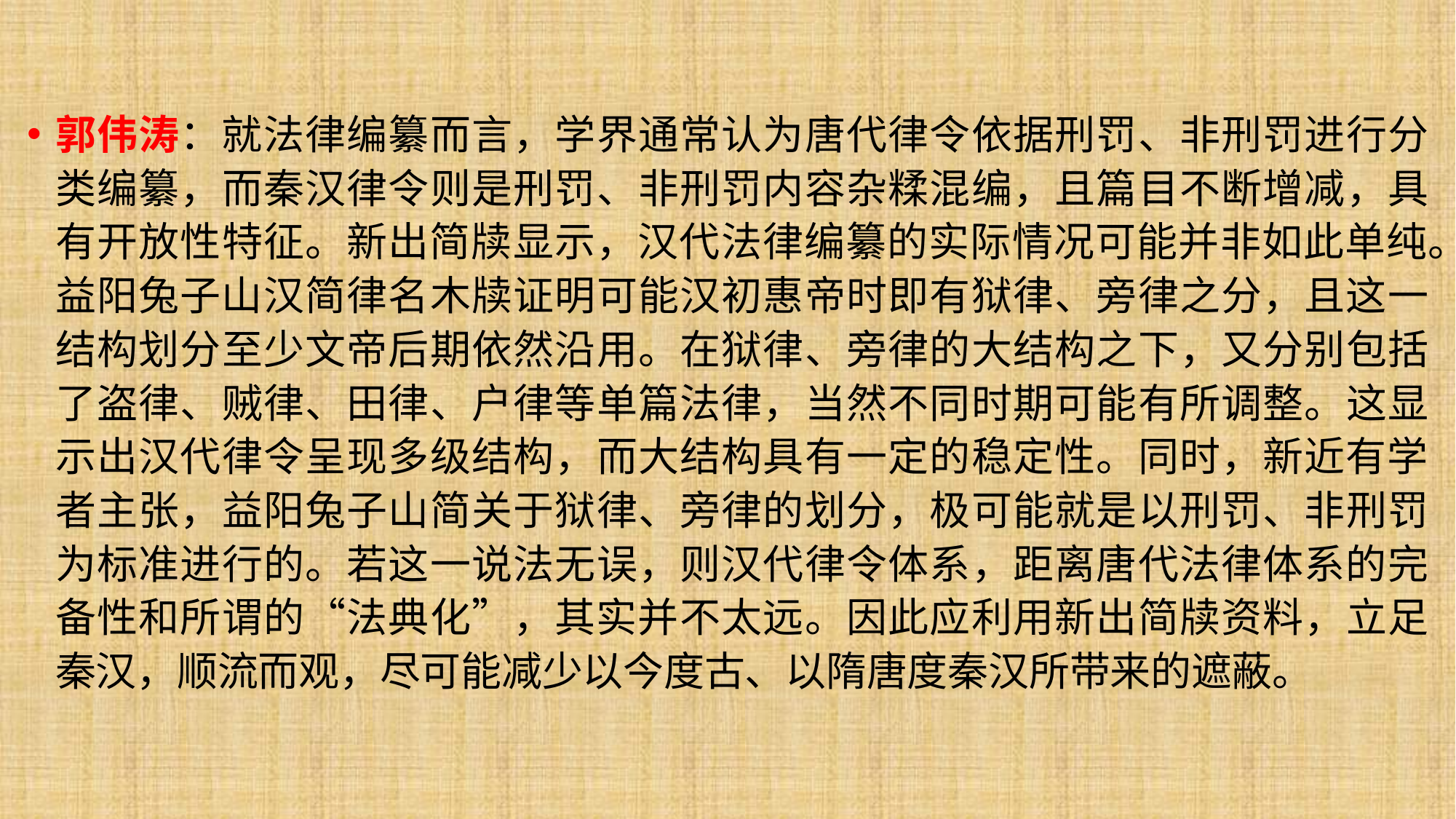

郭伟涛：就法律编纂而言，学界通常认为唐代律令依据刑罚、非刑罚进行分类编纂，而秦汉律令则是刑罚、非刑罚内容杂糅混编，且篇目不断增减，具有开放性特征。新出简牍显示，汉代法律编纂的实际情况可能并非如此单纯。益阳兔子山汉简律名木牍证明可能汉初惠帝时即有狱律、旁律之分，且这一结构划分至少文帝后期依然沿用。在狱律、旁律的大结构之下，又分别包括了盗律、贼律、田律、户律等单篇法律，当然不同时期可能有所调整。这显示出汉代律令呈现多级结构，而大结构具有一定的稳定性。同时，新近有学者主张，益阳兔子山简关于狱律、旁律的划分，极可能就是以刑罚、非刑罚为标准进行的。若这一说法无误，则汉代律令体系，距离唐代法律体系的完备性和所谓的“法典化”，其实并不太远。因此应利用新出简牍资料，立足秦汉，顺流而观，尽可能减少以今度古、以隋唐度秦汉所带来的遮蔽。